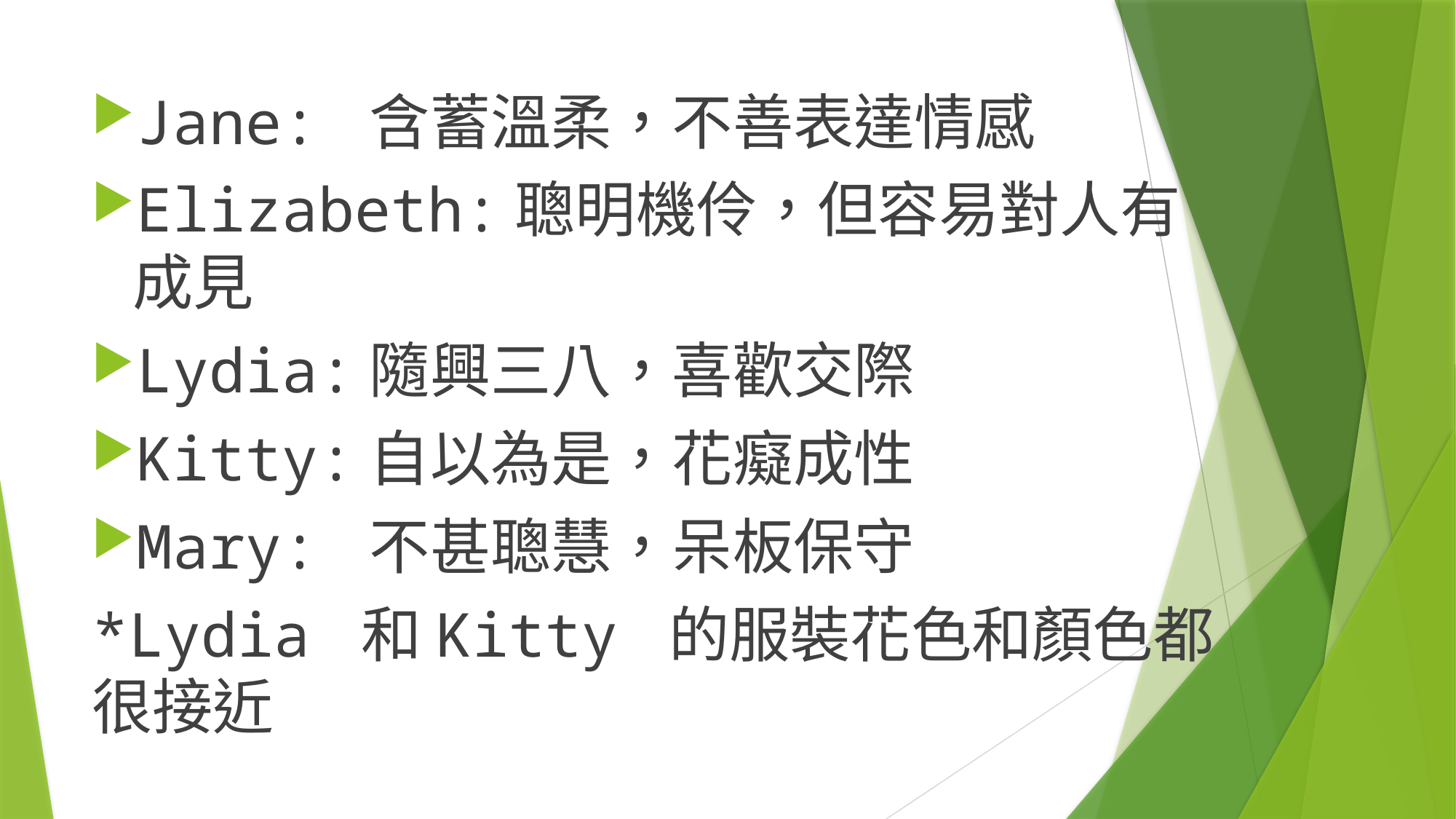

#
Jane: 含蓄溫柔，不善表達情感
Elizabeth:聰明機伶，但容易對人有成見
Lydia:隨興三八，喜歡交際
Kitty:自以為是，花癡成性
Mary: 不甚聰慧，呆板保守
*Lydia 和Kitty 的服裝花色和顏色都很接近